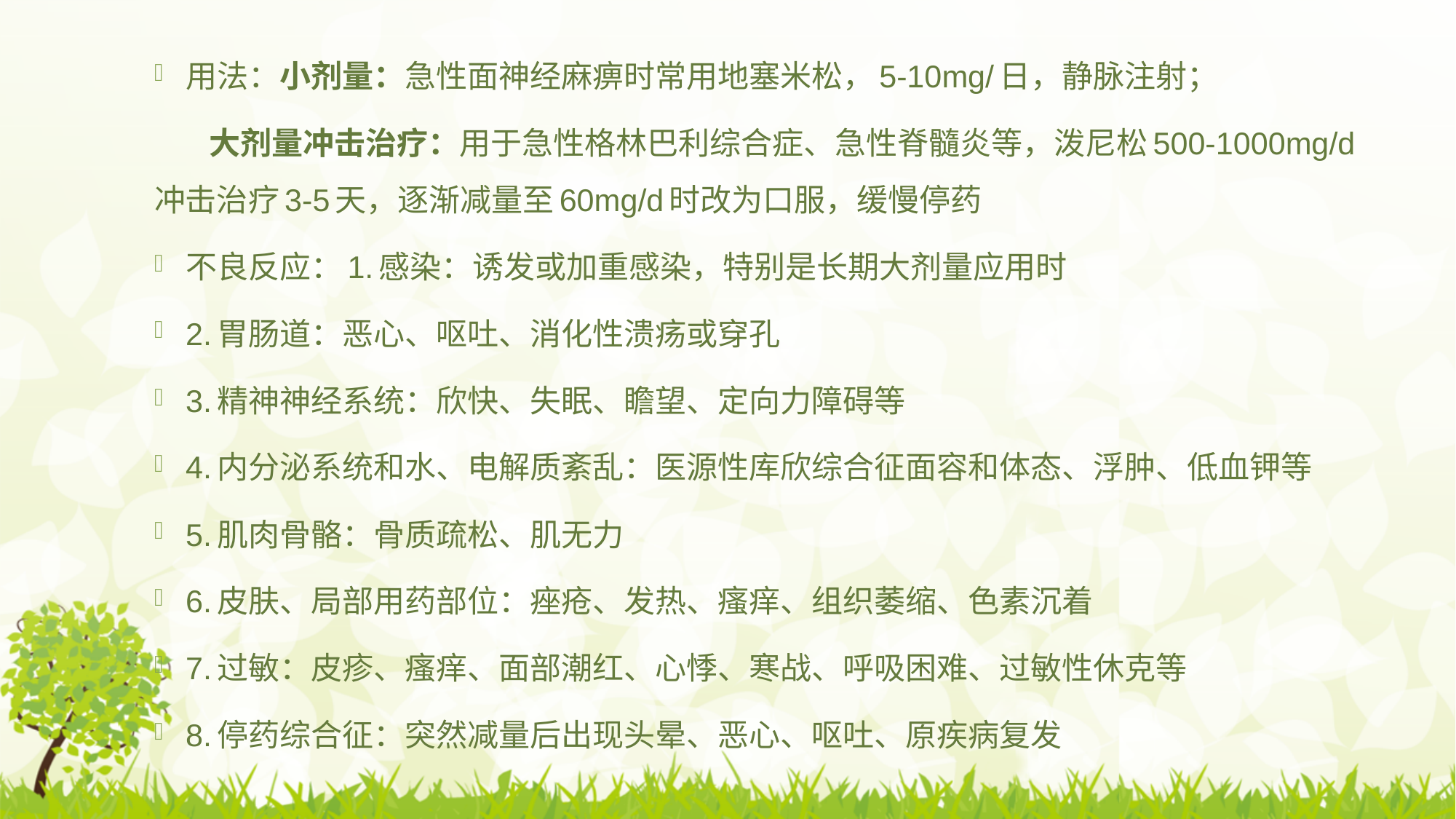

用法：小剂量：急性面神经麻痹时常用地塞米松，5-10mg/日，静脉注射；
       大剂量冲击治疗：用于急性格林巴利综合症、急性脊髓炎等，泼尼松500-1000mg/d冲击治疗3-5天，逐渐减量至60mg/d时改为口服，缓慢停药
不良反应：1.感染：诱发或加重感染，特别是长期大剂量应用时
2.胃肠道：恶心、呕吐、消化性溃疡或穿孔
3.精神神经系统：欣快、失眠、瞻望、定向力障碍等
4.内分泌系统和水、电解质紊乱：医源性库欣综合征面容和体态、浮肿、低血钾等
5.肌肉骨骼：骨质疏松、肌无力
6.皮肤、局部用药部位：痤疮、发热、瘙痒、组织萎缩、色素沉着
7.过敏：皮疹、瘙痒、面部潮红、心悸、寒战、呼吸困难、过敏性休克等
8.停药综合征：突然减量后出现头晕、恶心、呕吐、原疾病复发